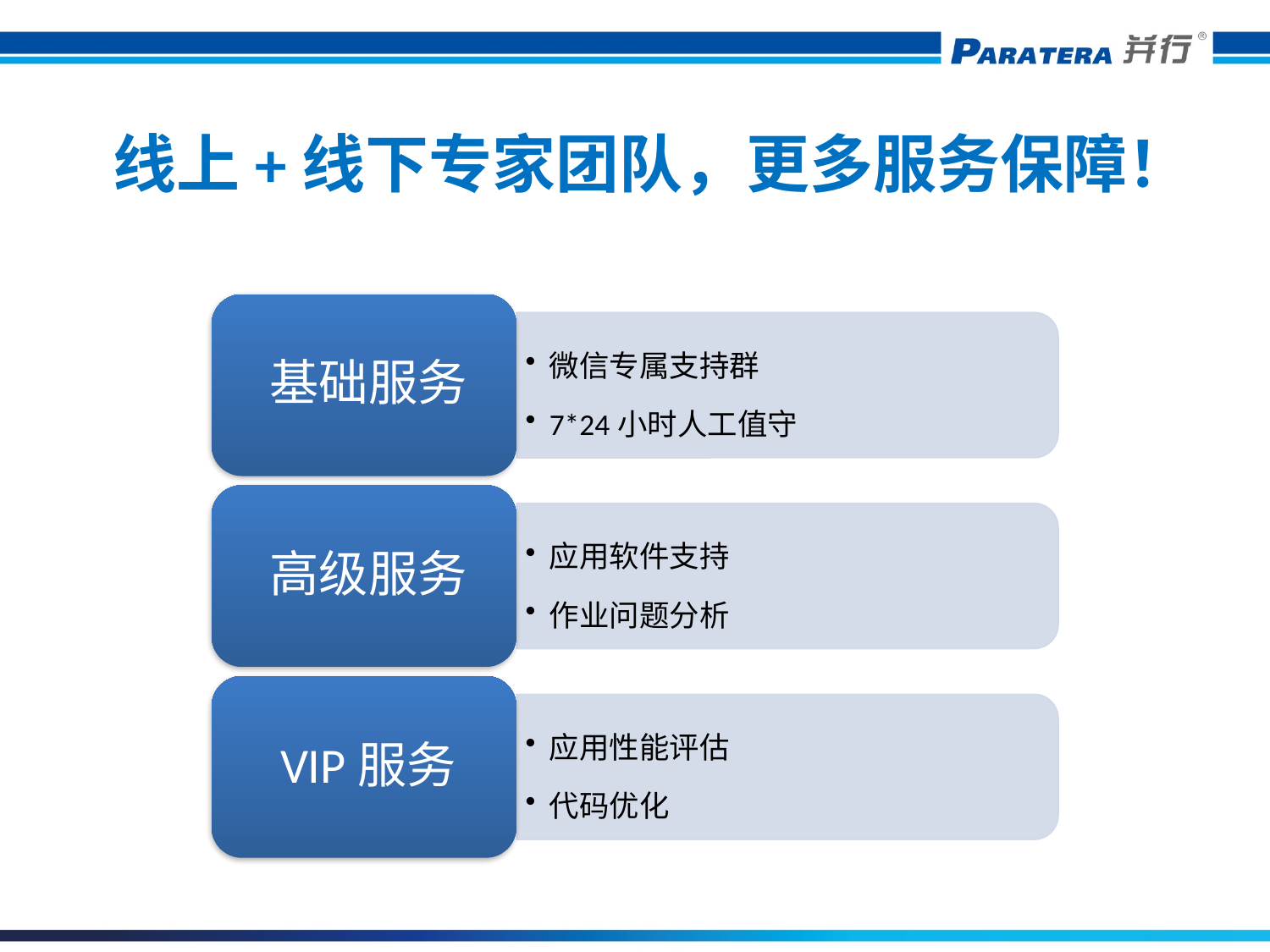

# 线上+线下专家团队，更多服务保障！
微信专属支持群
7*24小时人工值守
基础服务
应用软件支持
作业问题分析
高级服务
应用性能评估
代码优化
VIP服务